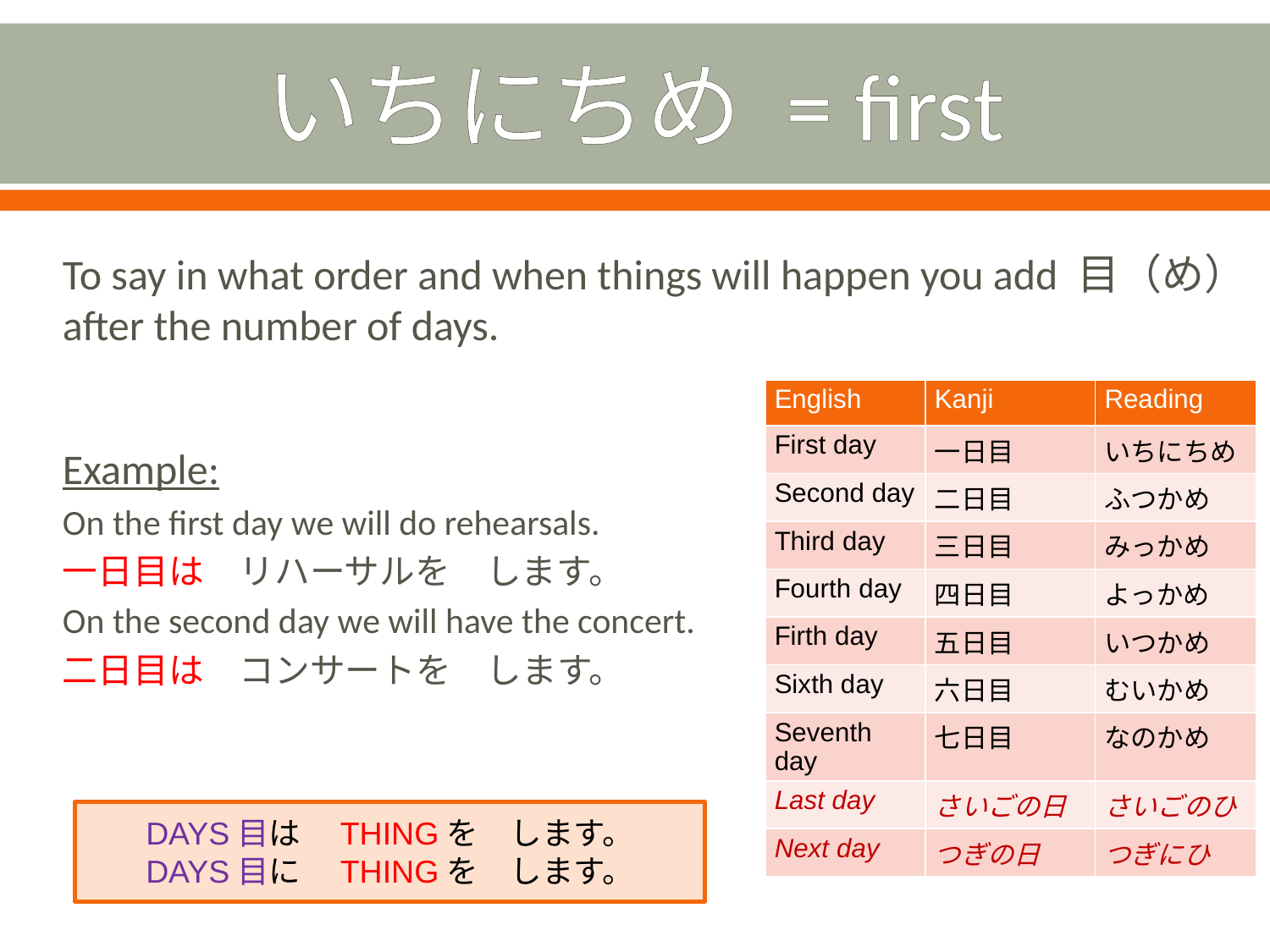

# いちにちめ = first
To say in what order and when things will happen you add 目（め）after the number of days.

Example:
On the first day we will do rehearsals.
一日目は　リハーサルを　します。
On the second day we will have the concert.
二日目は　コンサートを　します。

| English | Kanji | Reading |
| --- | --- | --- |
| First day | 一日目 | いちにちめ |
| Second day | 二日目 | ふつかめ |
| Third day | 三日目 | みっかめ |
| Fourth day | 四日目 | よっかめ |
| Firth day | 五日目 | いつかめ |
| Sixth day | 六日目 | むいかめ |
| Seventh day | 七日目 | なのかめ |
| Last day | さいごの日 | さいごのひ |
| Next day | つぎの日 | つぎにひ |

DAYS目は　THINGを　します。
DAYS目に　THINGを　します。